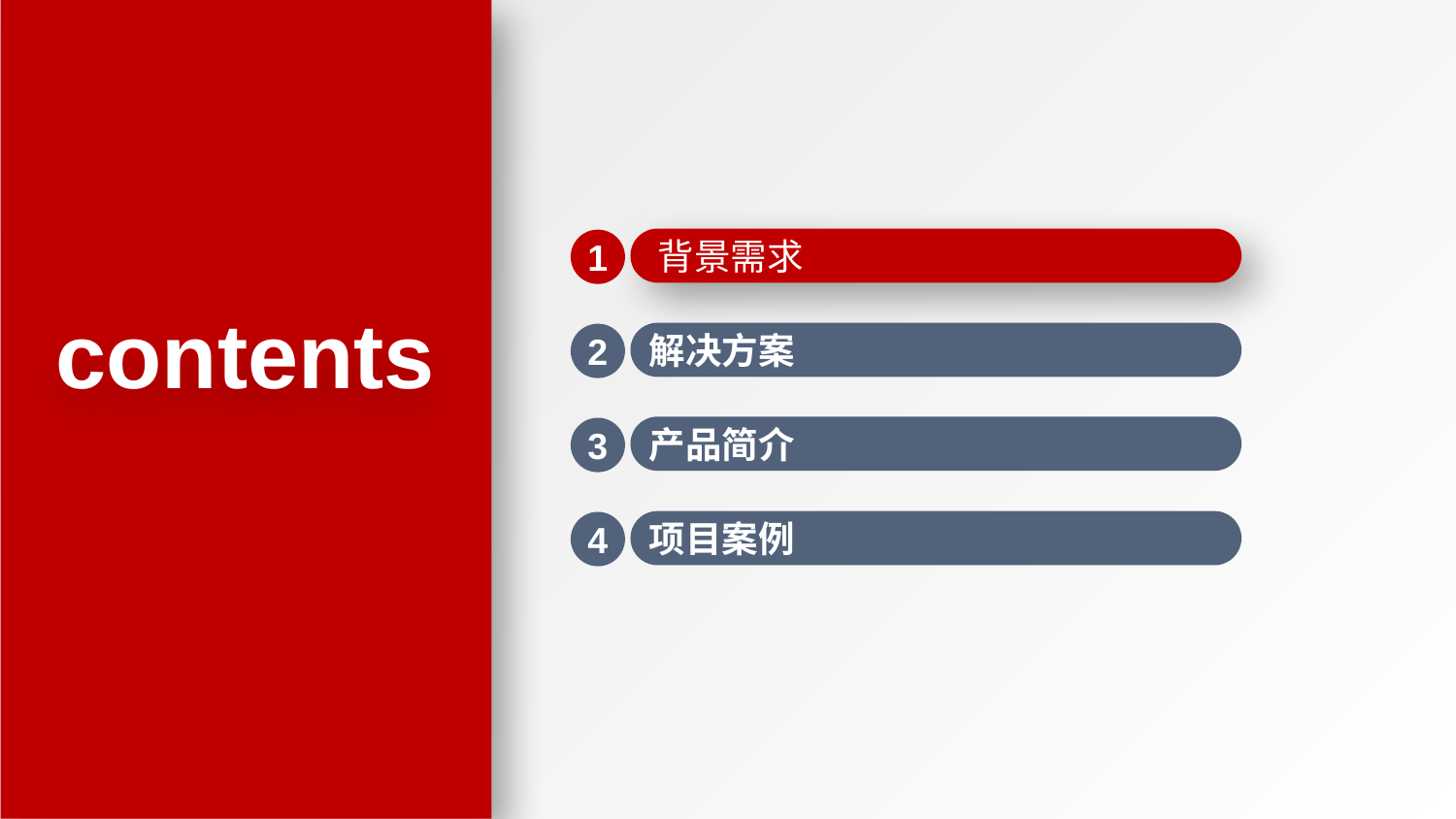

背景需求
1
contents
解决方案
2
产品简介
3
项目案例
4